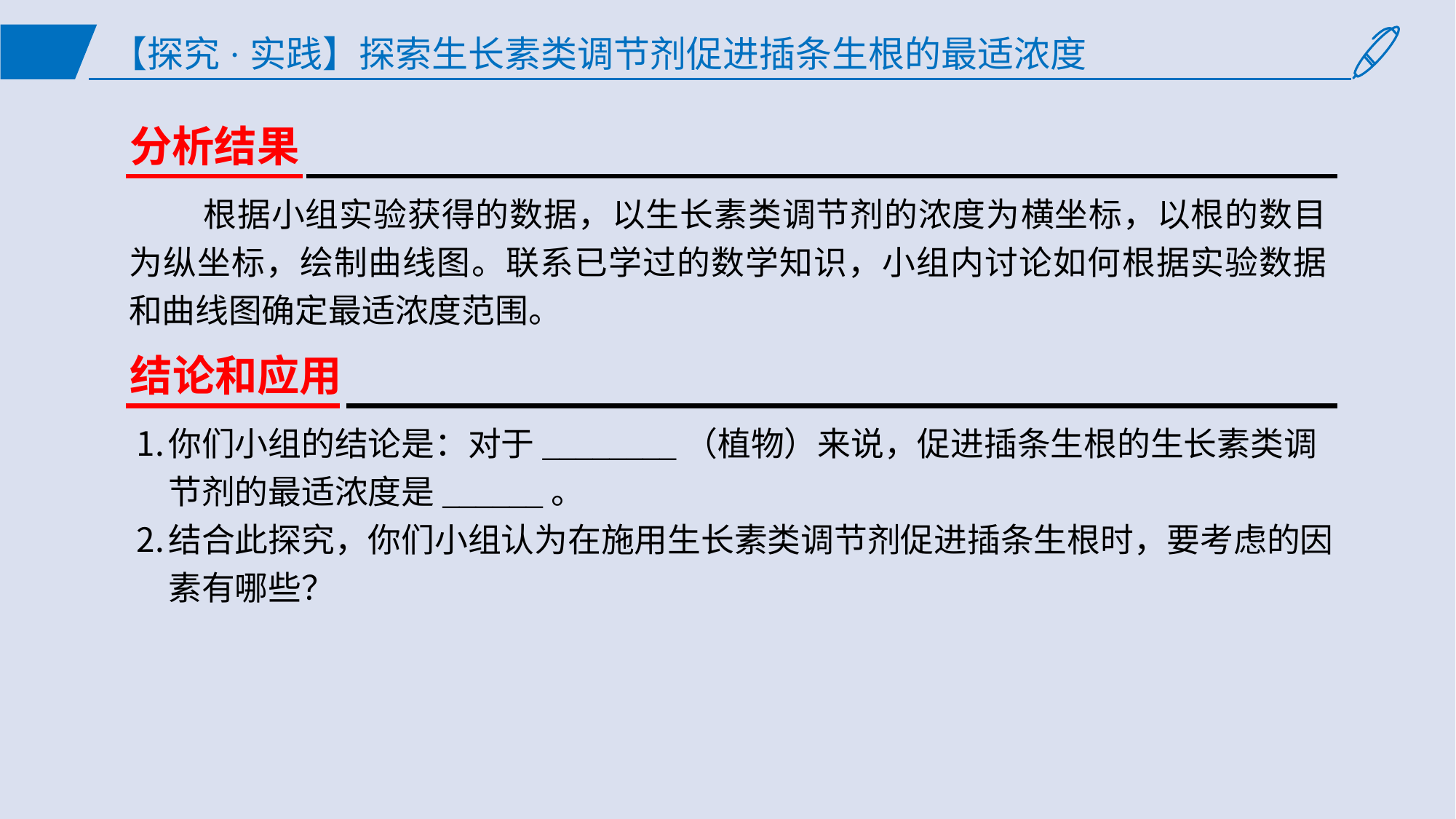

# 【探究·实践】探索生长素类调节剂促进插条生根的最适浓度
分析结果
        根据小组实验获得的数据，以生长素类调节剂的浓度为横坐标，以根的数目为纵坐标，绘制曲线图。联系已学过的数学知识，小组内讨论如何根据实验数据和曲线图确定最适浓度范围。
结论和应用
你们小组的结论是：对于________（植物）来说，促进插条生根的生长素类调节剂的最适浓度是______。
结合此探究，你们小组认为在施用生长素类调节剂促进插条生根时，要考虑的因素有哪些？